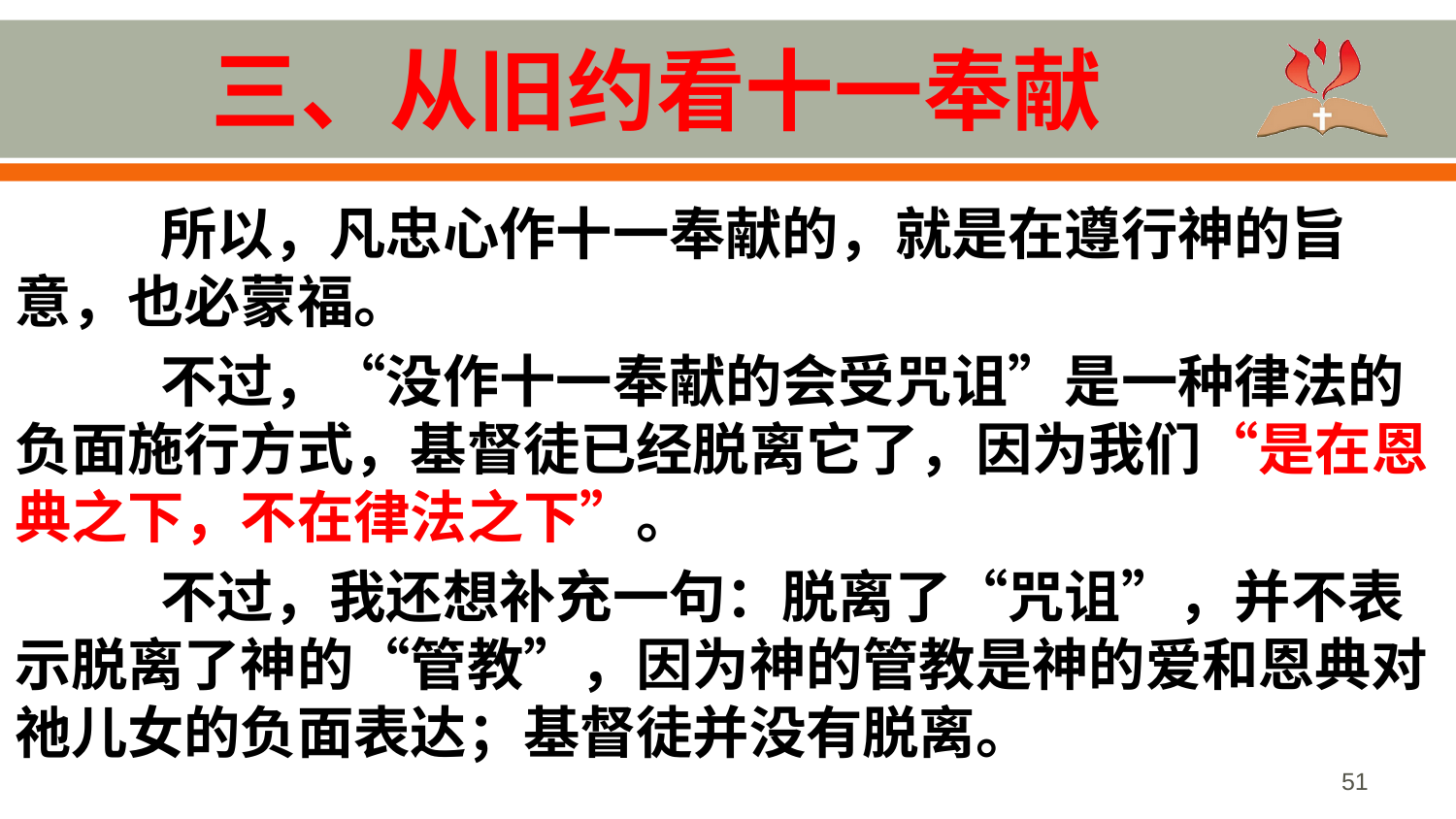

# 三、从旧约看十一奉献
	所以，凡忠心作十一奉献的，就是在遵行神的旨意，也必蒙福。
	不过，“没作十一奉献的会受咒诅”是一种律法的负面施行方式，基督徒已经脱离它了，因为我们“是在恩典之下，不在律法之下”。
	不过，我还想补充一句：脱离了“咒诅”，并不表示脱离了神的“管教”，因为神的管教是神的爱和恩典对祂儿女的负面表达；基督徒并没有脱离。
51